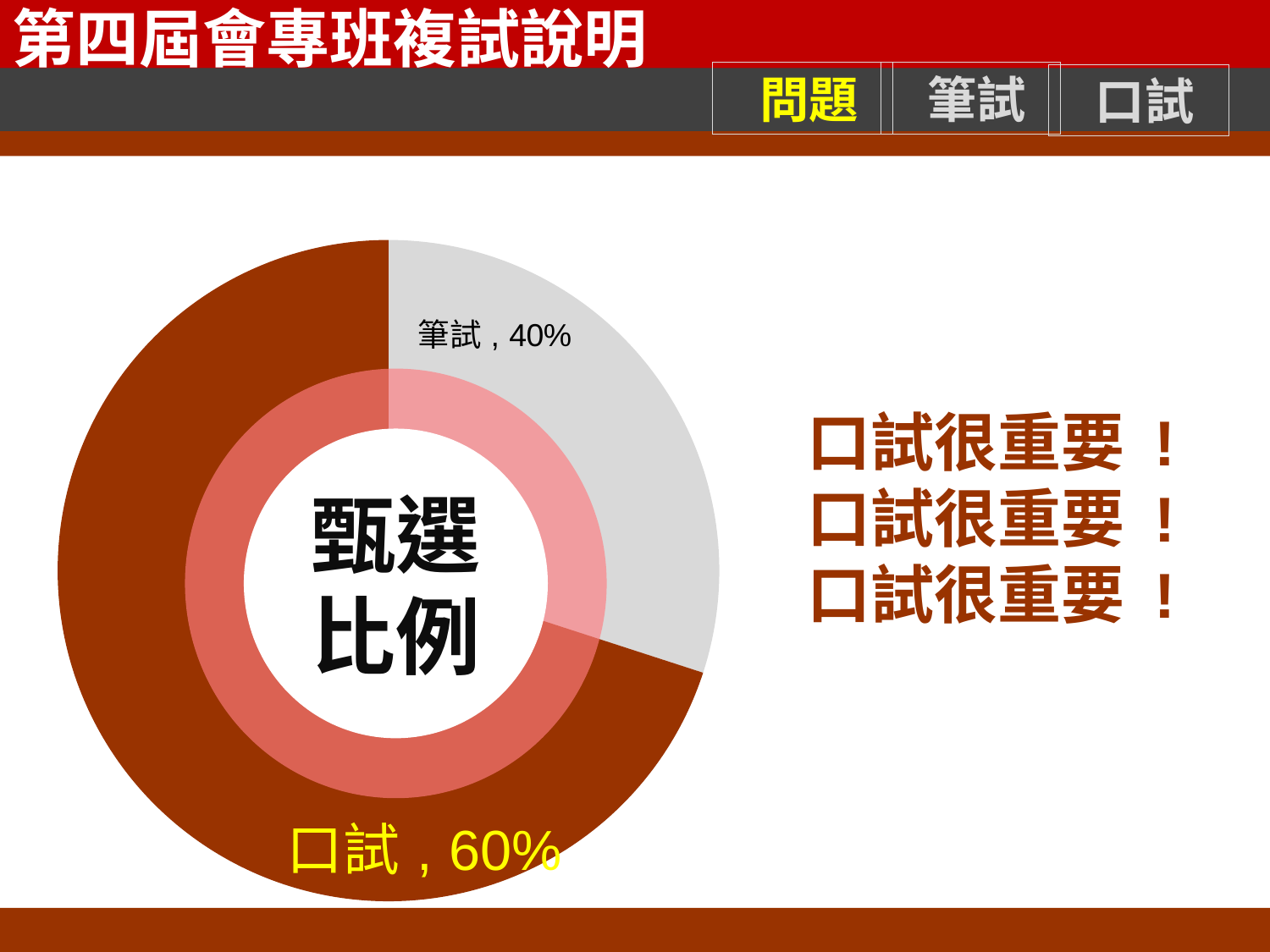

### Chart

| Category | 甄選比例 |
|---|---|
| 筆試 | 0.3 |
| 口試 | 0.7 |
甄選比例
口試很重要 !
口試很重要 !
口試很重要 !